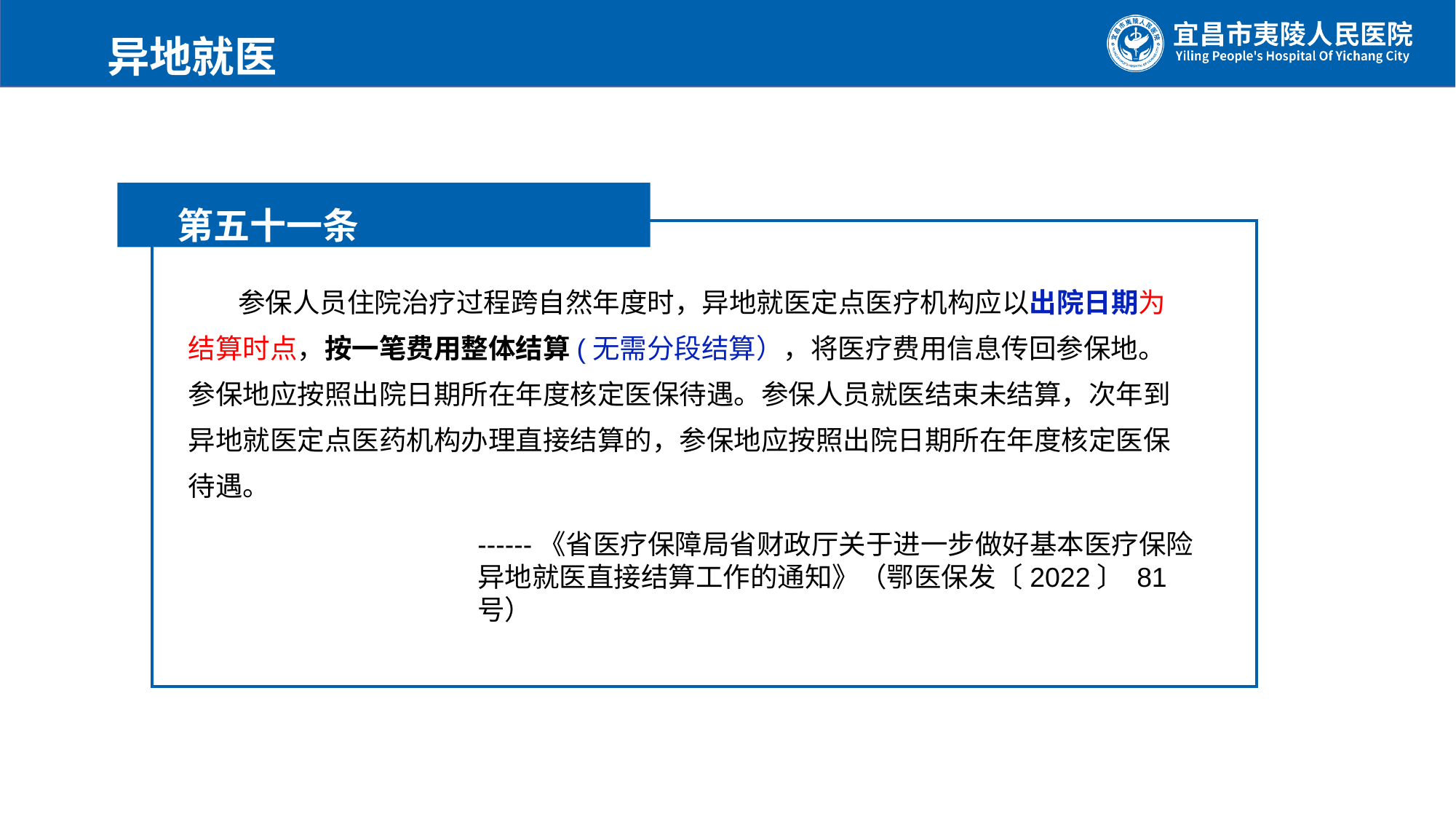

异地就医

第五十一条

       参保人员住院治疗过程跨自然年度时，异地就医定点医疗机构应以出院日期为结算时点，按一笔费用整体结算(无需分段结算），将医疗费用信息传回参保地。参保地应按照出院日期所在年度核定医保待遇。参保人员就医结束未结算，次年到异地就医定点医药机构办理直接结算的，参保地应按照出院日期所在年度核定医保待遇。

------《省医疗保障局省财政厅关于进一步做好基本医疗保险异地就医直接结算工作的通知》（鄂医保发〔2022〕 81号）